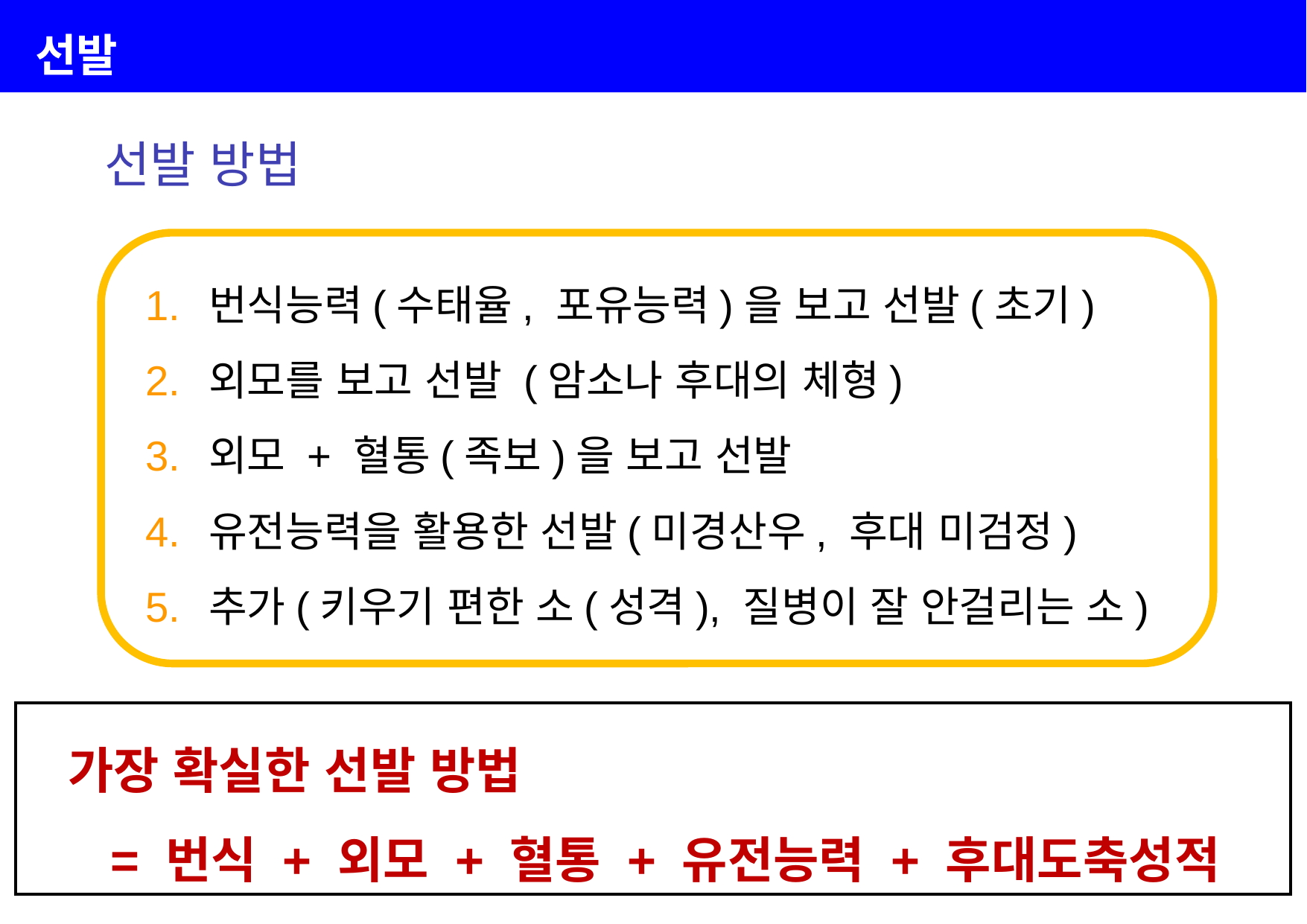

|  |
| --- |

선발
선발 방법

번식능력(수태율, 포유능력)을 보고 선발(초기)
외모를 보고 선발 (암소나 후대의 체형)
외모 + 혈통(족보)을 보고 선발
유전능력을 활용한 선발(미경산우, 후대 미검정)
추가(키우기 편한 소(성격), 질병이 잘 안걸리는 소)
  가장 확실한 선발 방법
      = 번식 + 외모 + 혈통 + 유전능력 + 후대도축성적